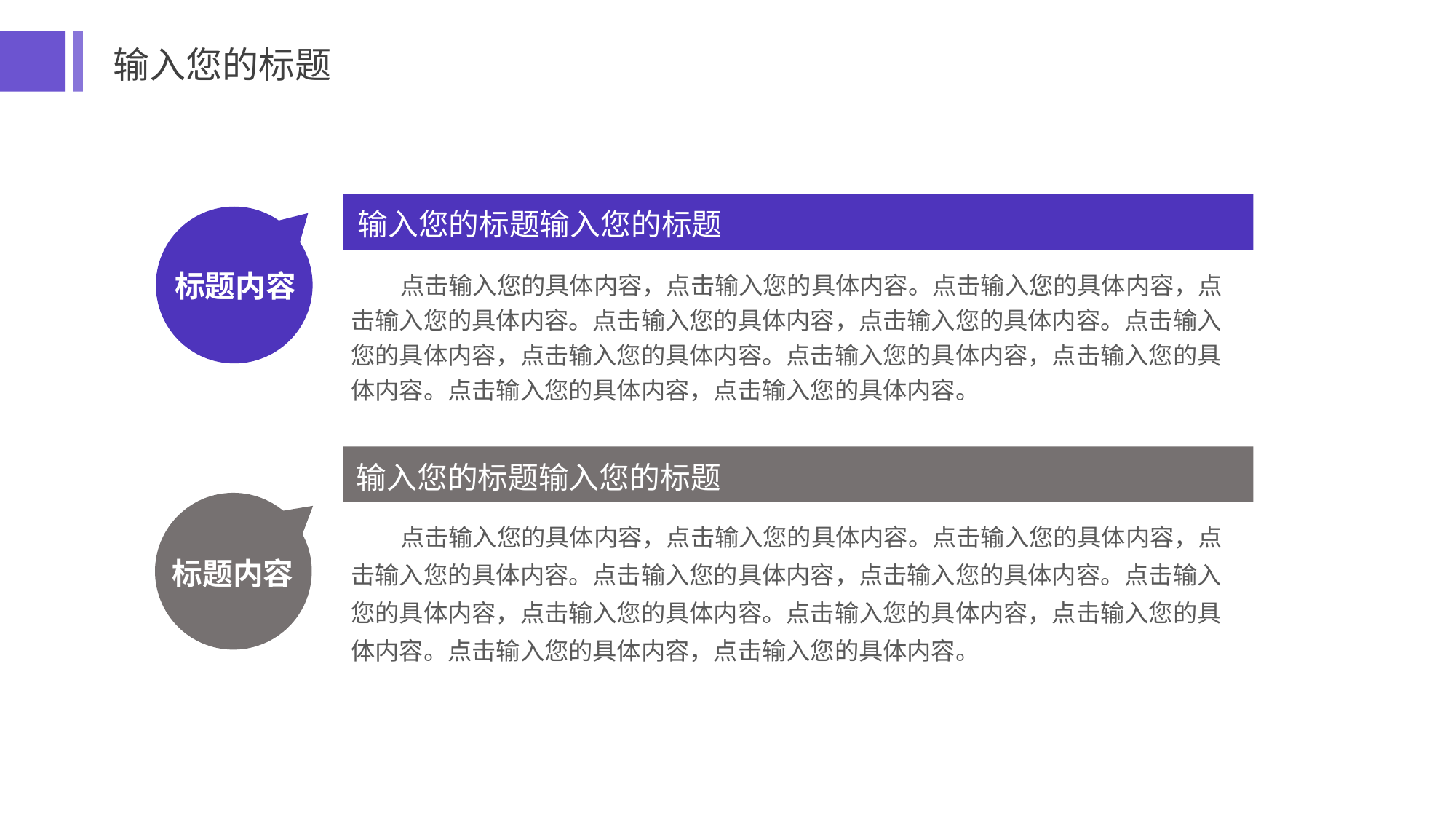

输入您的标题

输入您的标题输入您的标题
标题内容
        点击输入您的具体内容，点击输入您的具体内容。点击输入您的具体内容，点击输入您的具体内容。点击输入您的具体内容，点击输入您的具体内容。点击输入您的具体内容，点击输入您的具体内容。点击输入您的具体内容，点击输入您的具体内容。点击输入您的具体内容，点击输入您的具体内容。

输入您的标题输入您的标题

        点击输入您的具体内容，点击输入您的具体内容。点击输入您的具体内容，点击输入您的具体内容。点击输入您的具体内容，点击输入您的具体内容。点击输入您的具体内容，点击输入您的具体内容。点击输入您的具体内容，点击输入您的具体内容。点击输入您的具体内容，点击输入您的具体内容。
标题内容